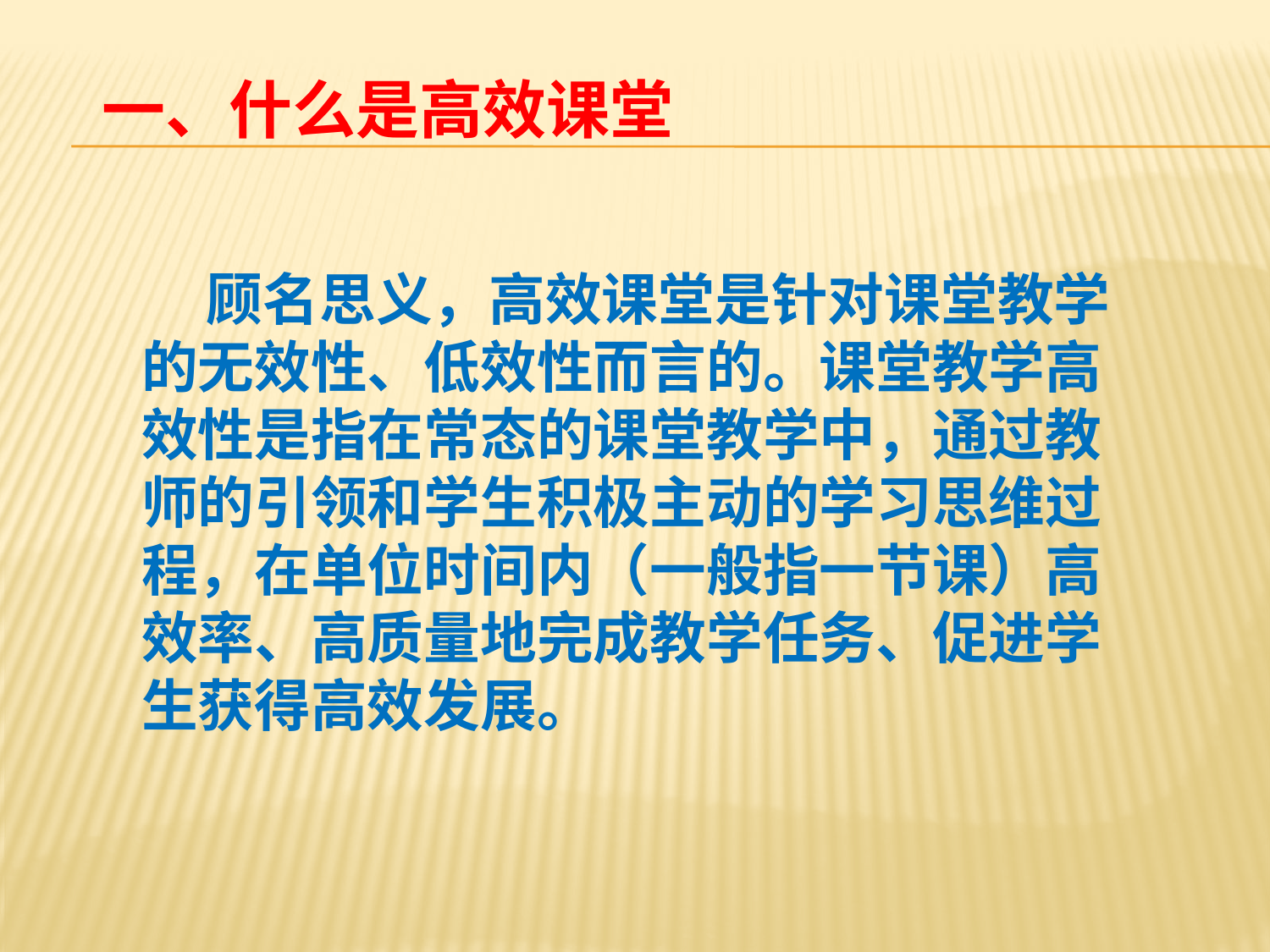

# 一、什么是高效课堂
    顾名思义，高效课堂是针对课堂教学的无效性、低效性而言的。课堂教学高效性是指在常态的课堂教学中，通过教师的引领和学生积极主动的学习思维过程，在单位时间内（一般指一节课）高效率、高质量地完成教学任务、促进学生获得高效发展。